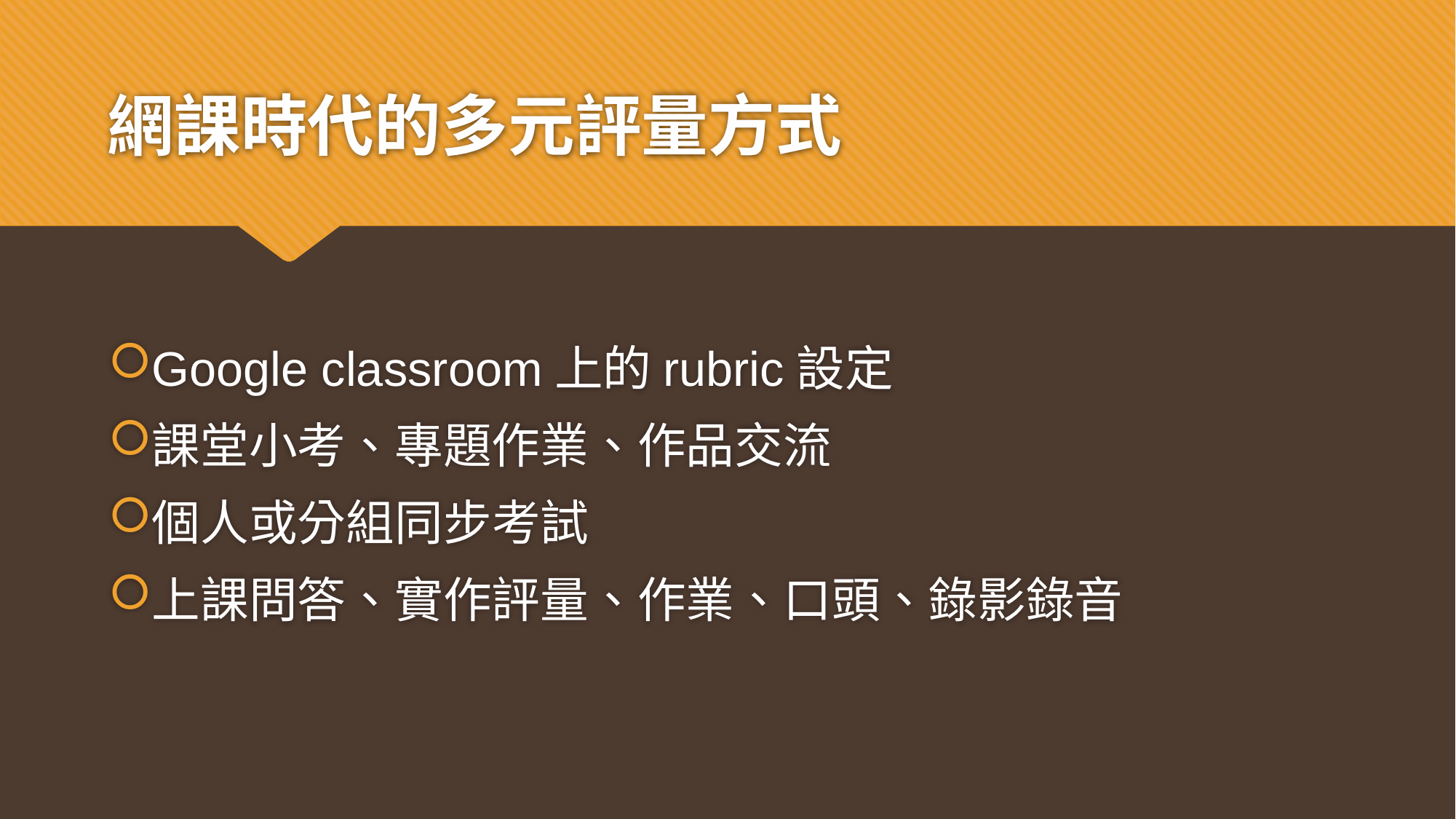

# 網課時代的多元評量方式
Google classroom上的rubric設定
課堂小考、專題作業、作品交流
個人或分組同步考試
上課問答、實作評量、作業、口頭、錄影錄音